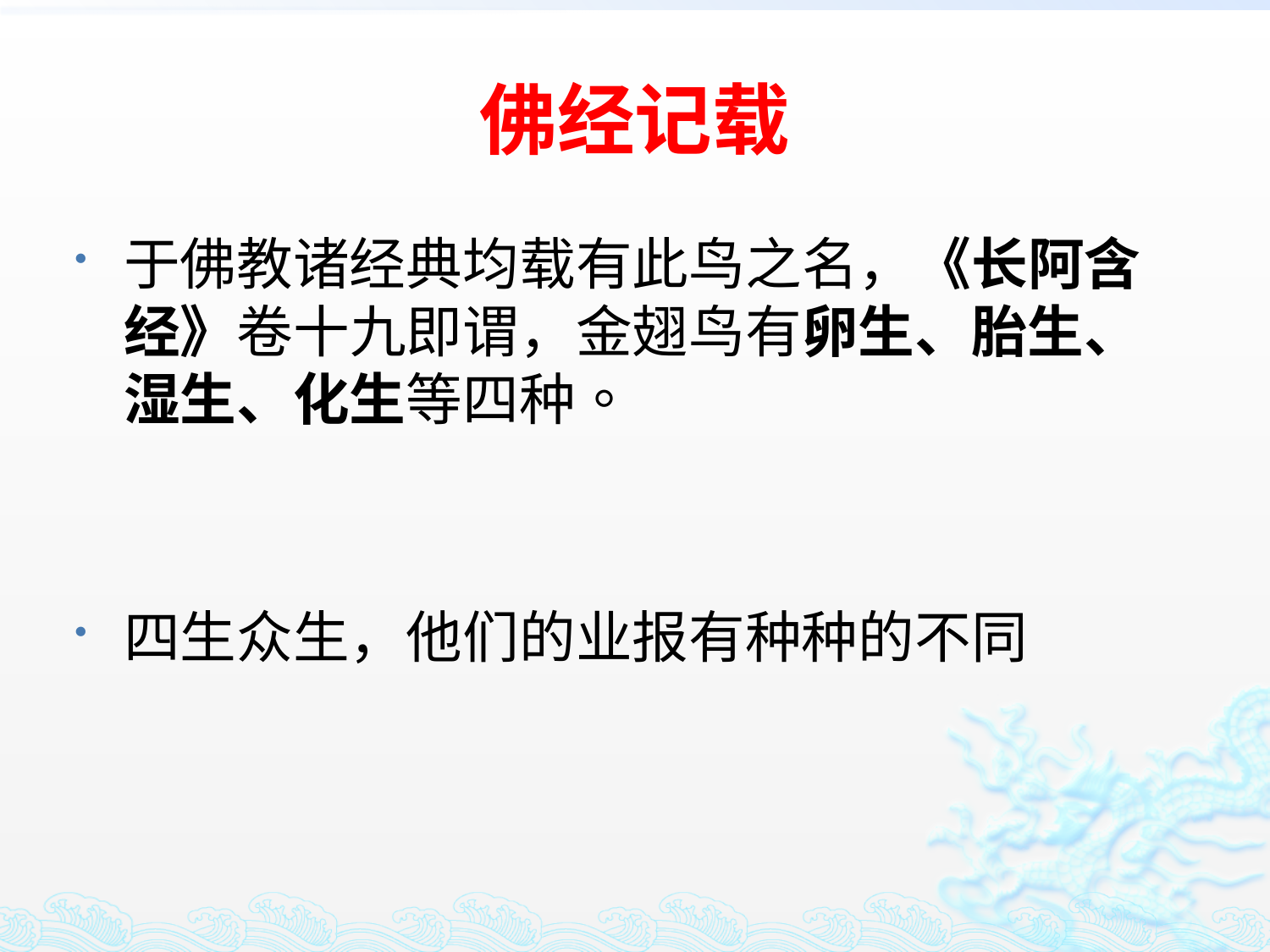

# 佛经记载
于佛教诸经典均载有此鸟之名，《长阿含经》卷十九即谓，金翅鸟有卵生、胎生、湿生、化生等四种。

四生众生，他们的业报有种种的不同